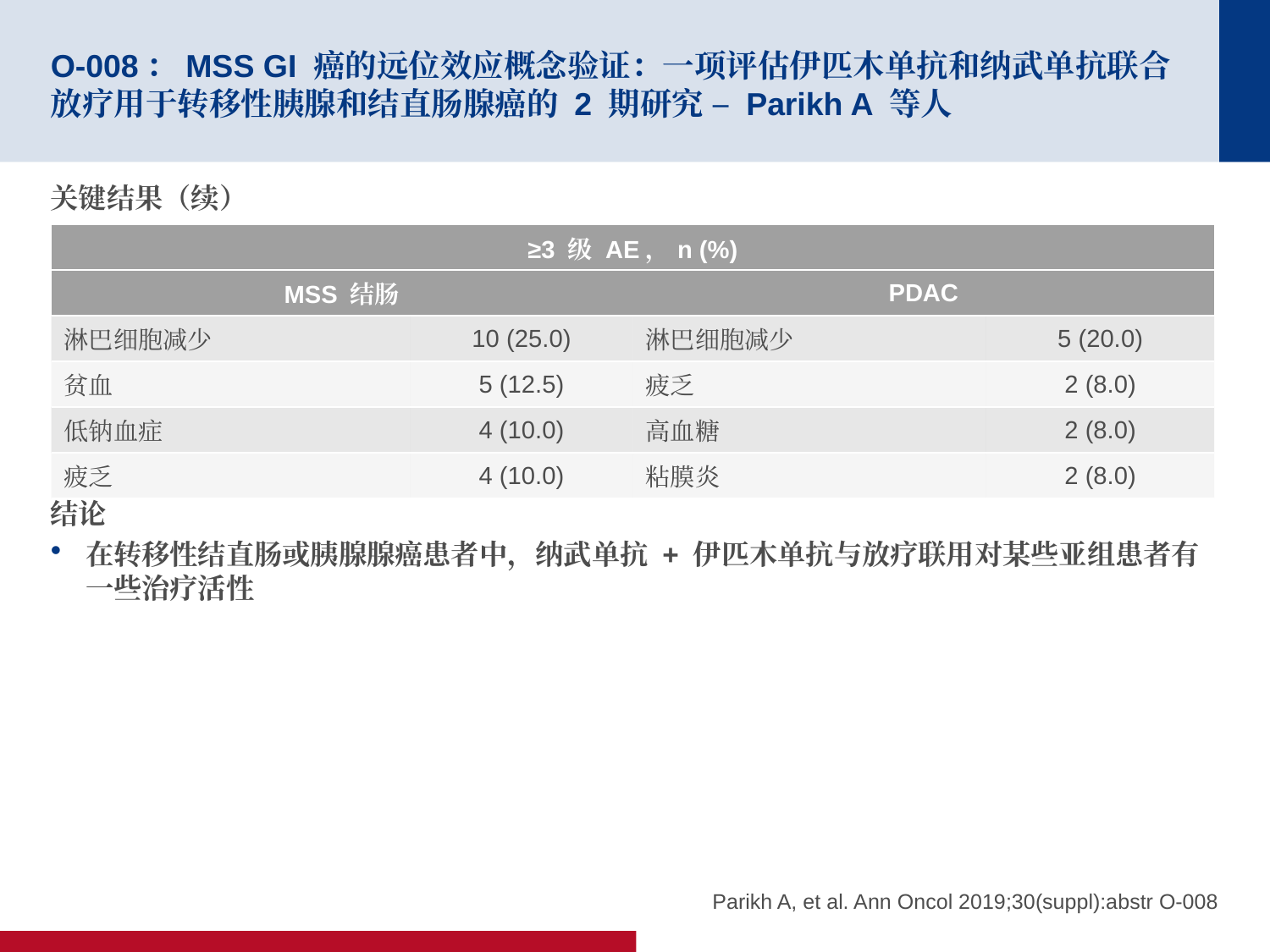

# O-008：MSS GI 癌的远位效应概念验证：一项评估伊匹木单抗和纳武单抗联合放疗用于转移性胰腺和结直肠腺癌的 2 期研究 – Parikh A 等人
关键结果（续）
结论
在转移性结直肠或胰腺腺癌患者中，纳武单抗 + 伊匹木单抗与放疗联用对某些亚组患者有一些治疗活性
| ≥3 级 AE，n (%) |  |  |  |
| --- | --- | --- | --- |
| MSS 结肠 |  | PDAC |  |
| 淋巴细胞减少 | 10 (25.0) | 淋巴细胞减少 | 5 (20.0) |
| 贫血 | 5 (12.5) | 疲乏 | 2 (8.0) |
| 低钠血症 | 4 (10.0) | 高血糖 | 2 (8.0) |
| 疲乏 | 4 (10.0) | 粘膜炎 | 2 (8.0) |
Parikh A, et al. Ann Oncol 2019;30(suppl):abstr O-008